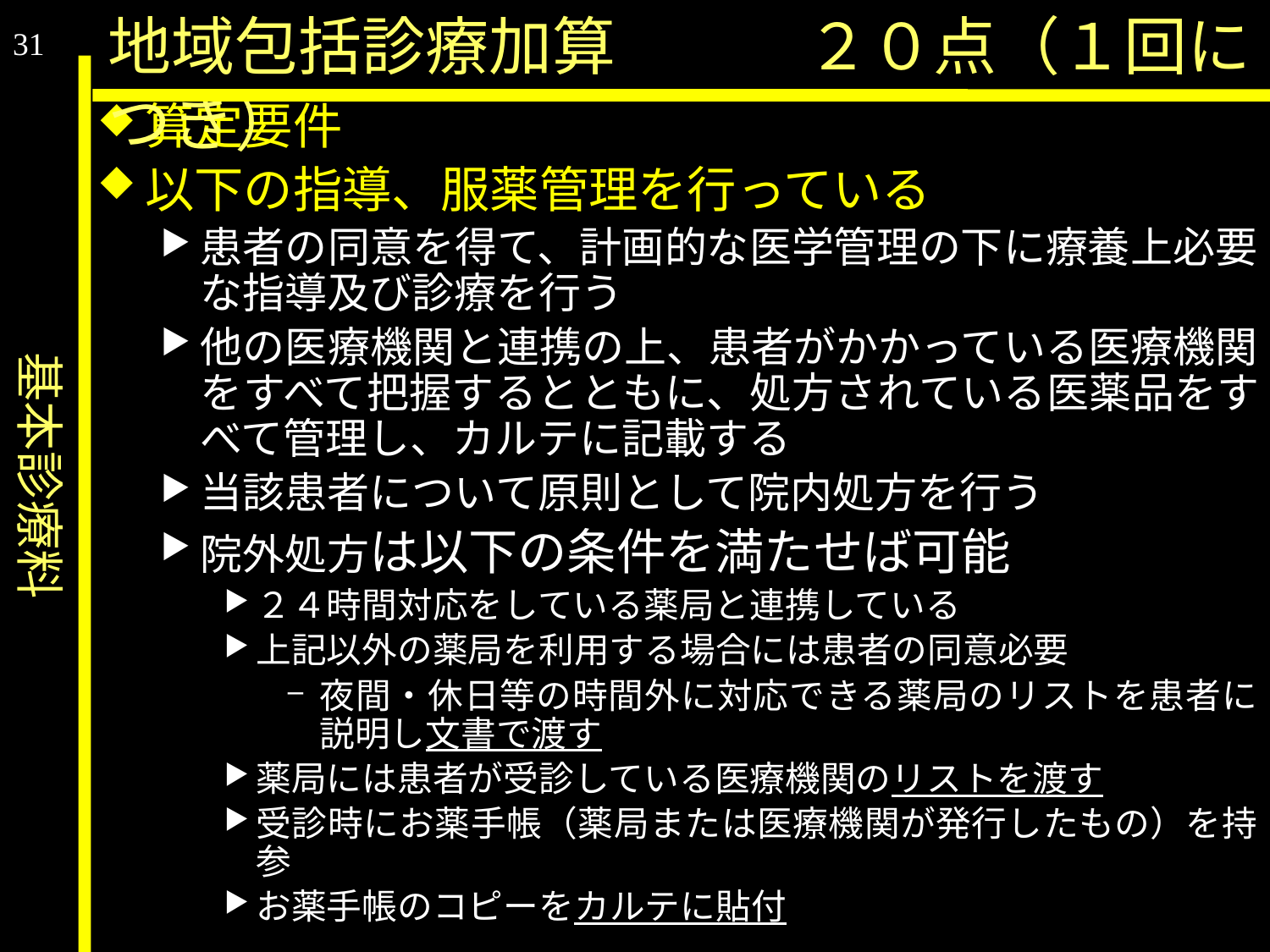

基本診療料
地域包括診療加算　　　２０点（１回につき）
31

算定要件
以下の指導、服薬管理を行っている
患者の同意を得て、計画的な医学管理の下に療養上必要な指導及び診療を行う
他の医療機関と連携の上、患者がかかっている医療機関をすべて把握するとともに、処方されている医薬品をすべて管理し、カルテに記載する
当該患者について原則として院内処方を行う
院外処方は以下の条件を満たせば可能
２４時間対応をしている薬局と連携している
上記以外の薬局を利用する場合には患者の同意必要
夜間・休日等の時間外に対応できる薬局のリストを患者に説明し文書で渡す
薬局には患者が受診している医療機関のリストを渡す
受診時にお薬手帳（薬局または医療機関が発行したもの）を持参
お薬手帳のコピーをカルテに貼付